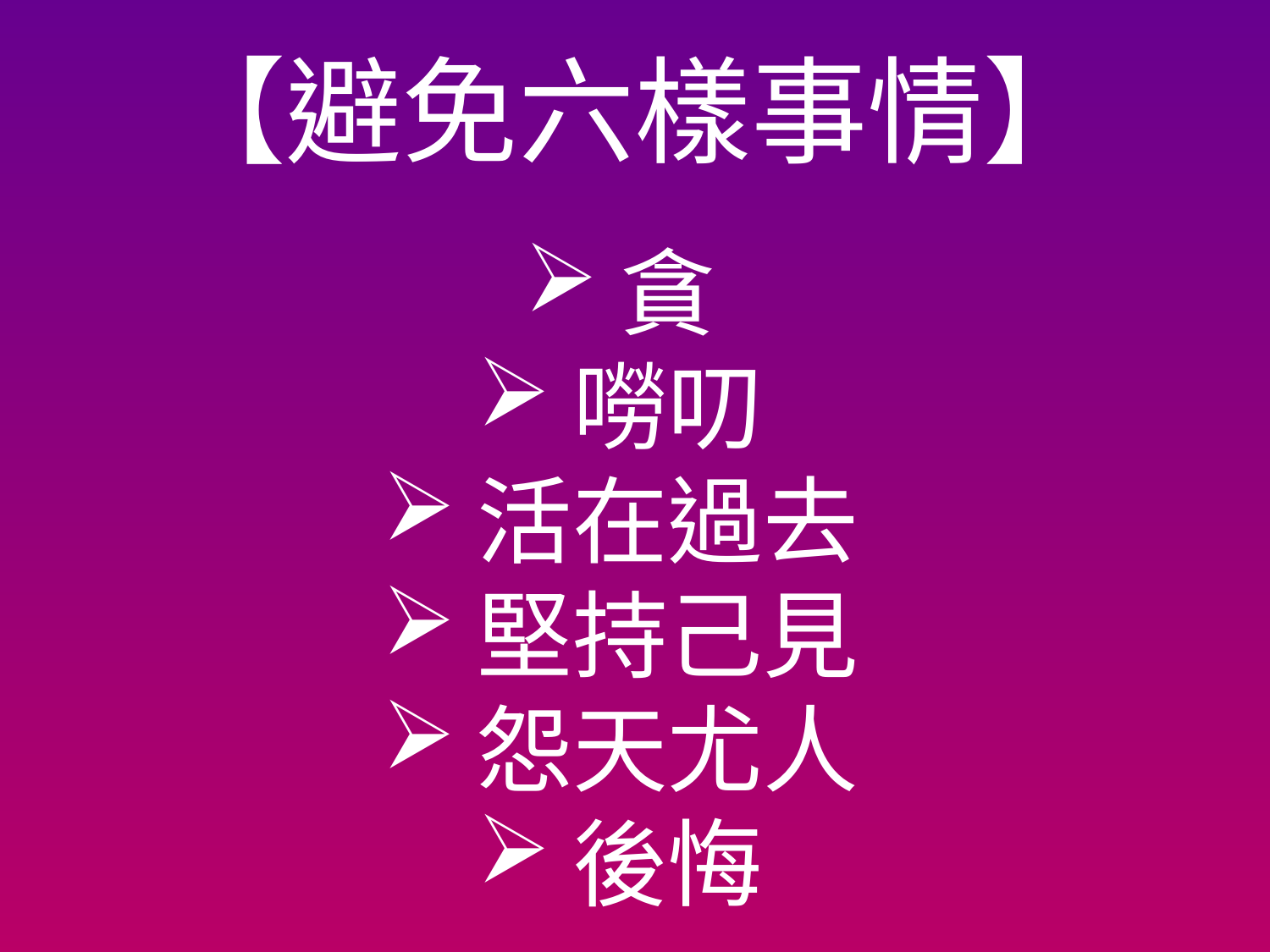

# 【避免六樣事情】
貪
嘮叨
活在過去
堅持己見
怨天尤人
後悔